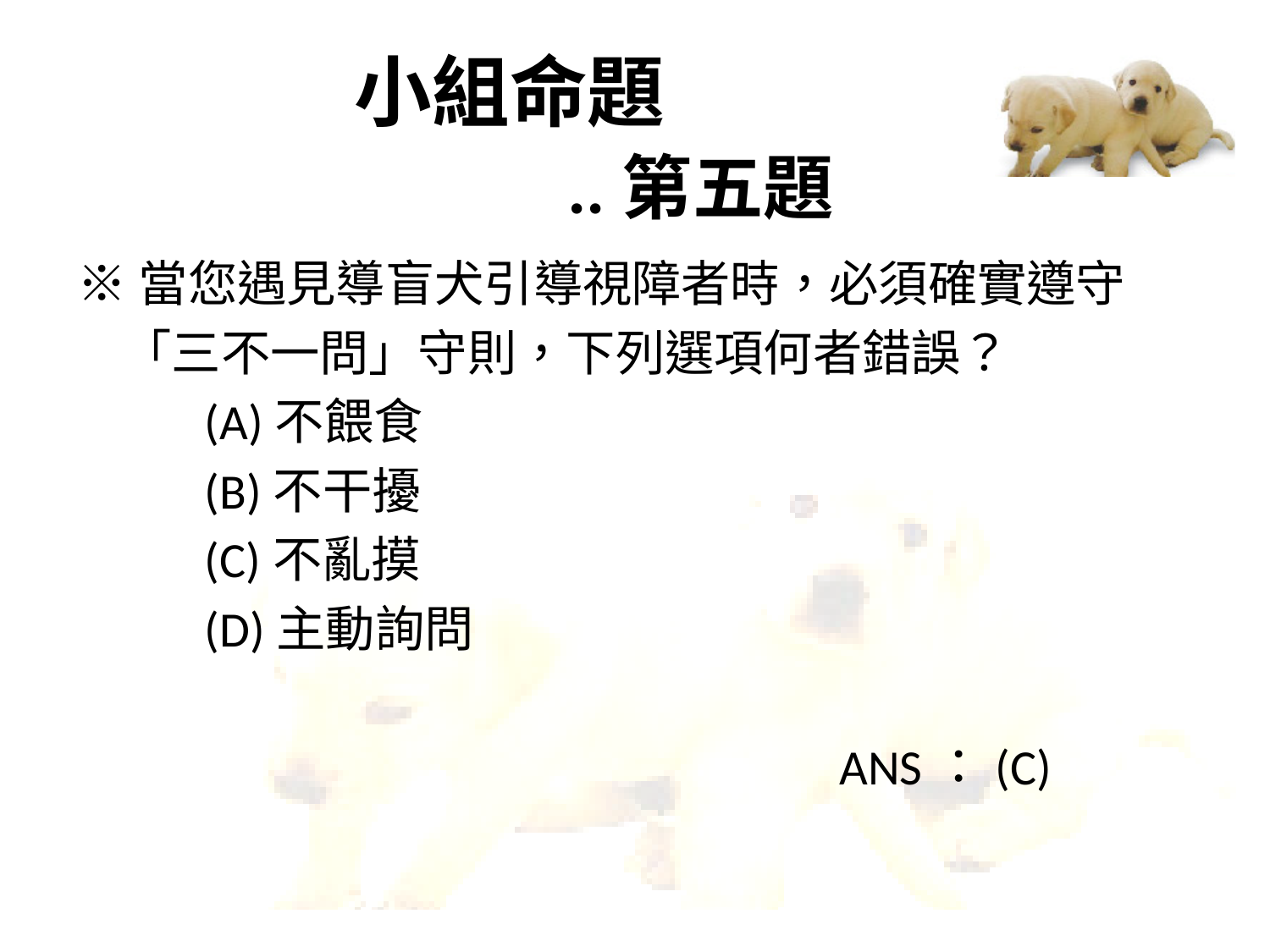

# 小組命題 ..第五題
※當您遇見導盲犬引導視障者時，必須確實遵守
   「三不一問」守則，下列選項何者錯誤？
	(A)不餵食
	(B)不干擾
	(C)不亂摸
	(D)主動詢問

						ANS：(C)